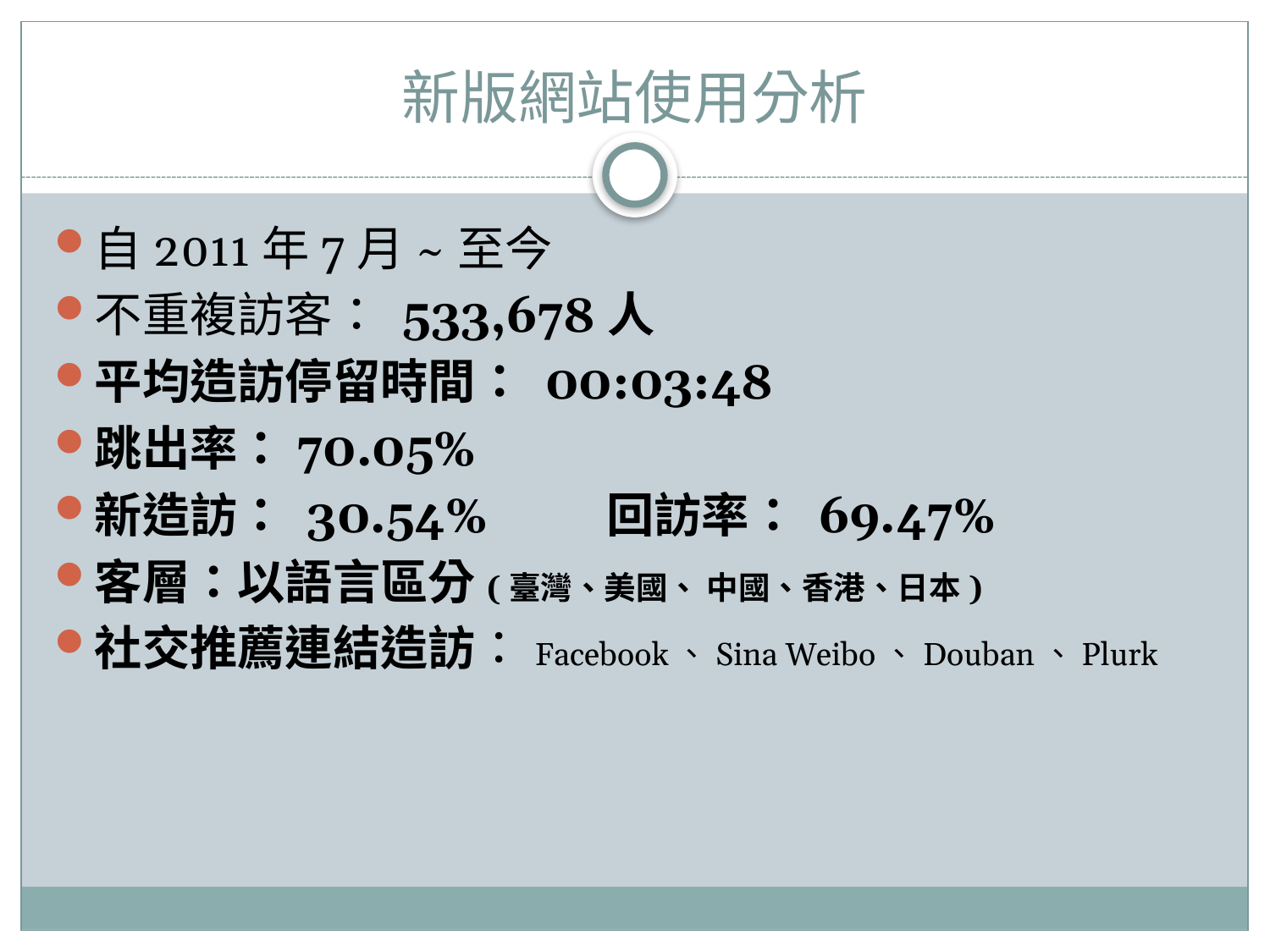

# 新版網站使用分析
自2011年7月~至今
不重複訪客： 533,678人
平均造訪停留時間： 00:03:48
跳出率：70.05%
新造訪： 30.54% 　　回訪率： 69.47%
客層：以語言區分(臺灣、美國、 中國、香港、日本)
社交推薦連結造訪：Facebook、Sina Weibo、Douban、Plurk